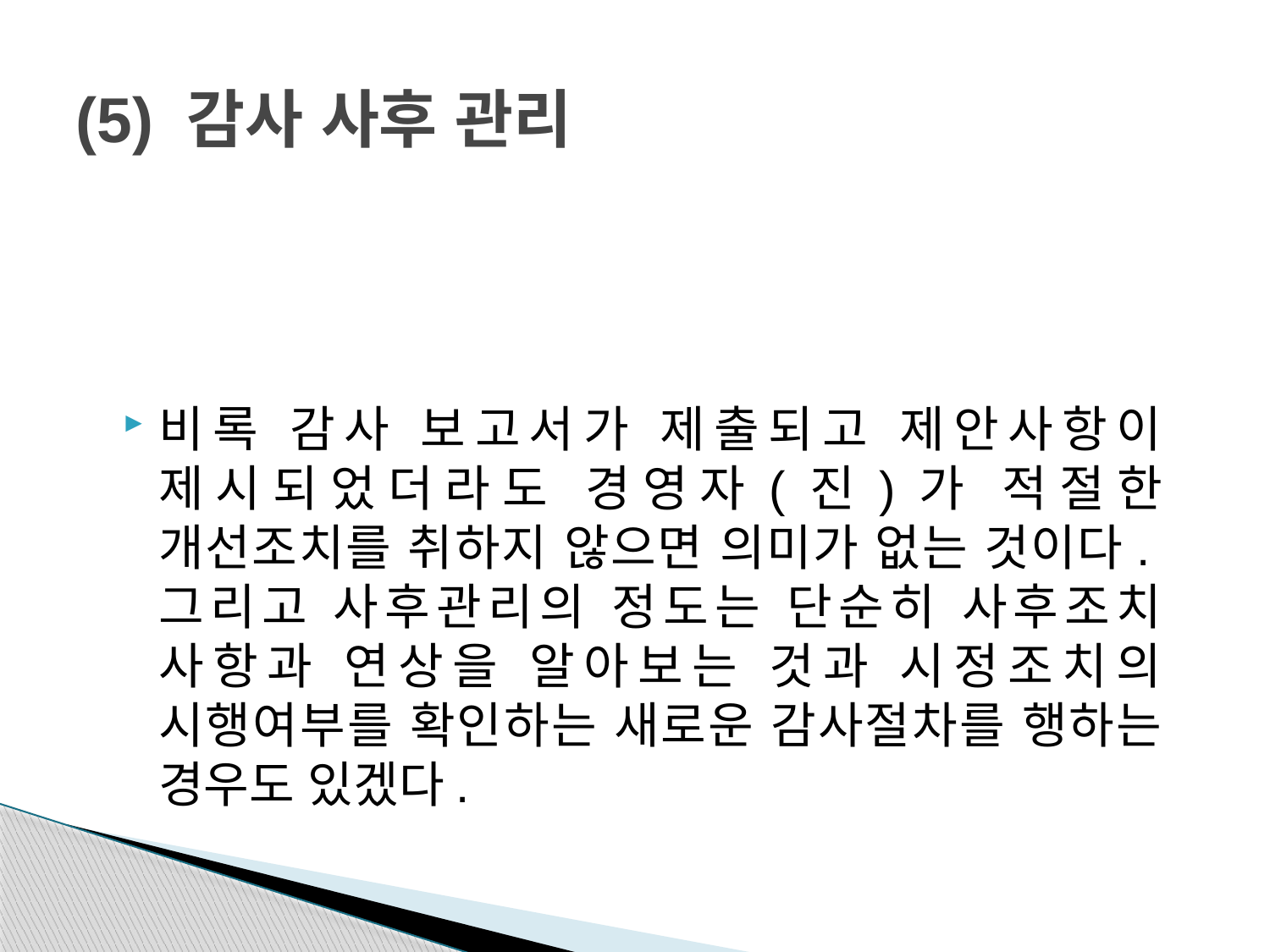

# (5) 감사 사후 관리
비록 감사 보고서가 제출되고 제안사항이 제시되었더라도 경영자(진)가 적절한 개선조치를 취하지 않으면 의미가 없는 것이다.그리고 사후관리의 정도는 단순히 사후조치 사항과 연상을 알아보는 것과 시정조치의 시행여부를 확인하는 새로운 감사절차를 행하는 경우도 있겠다.